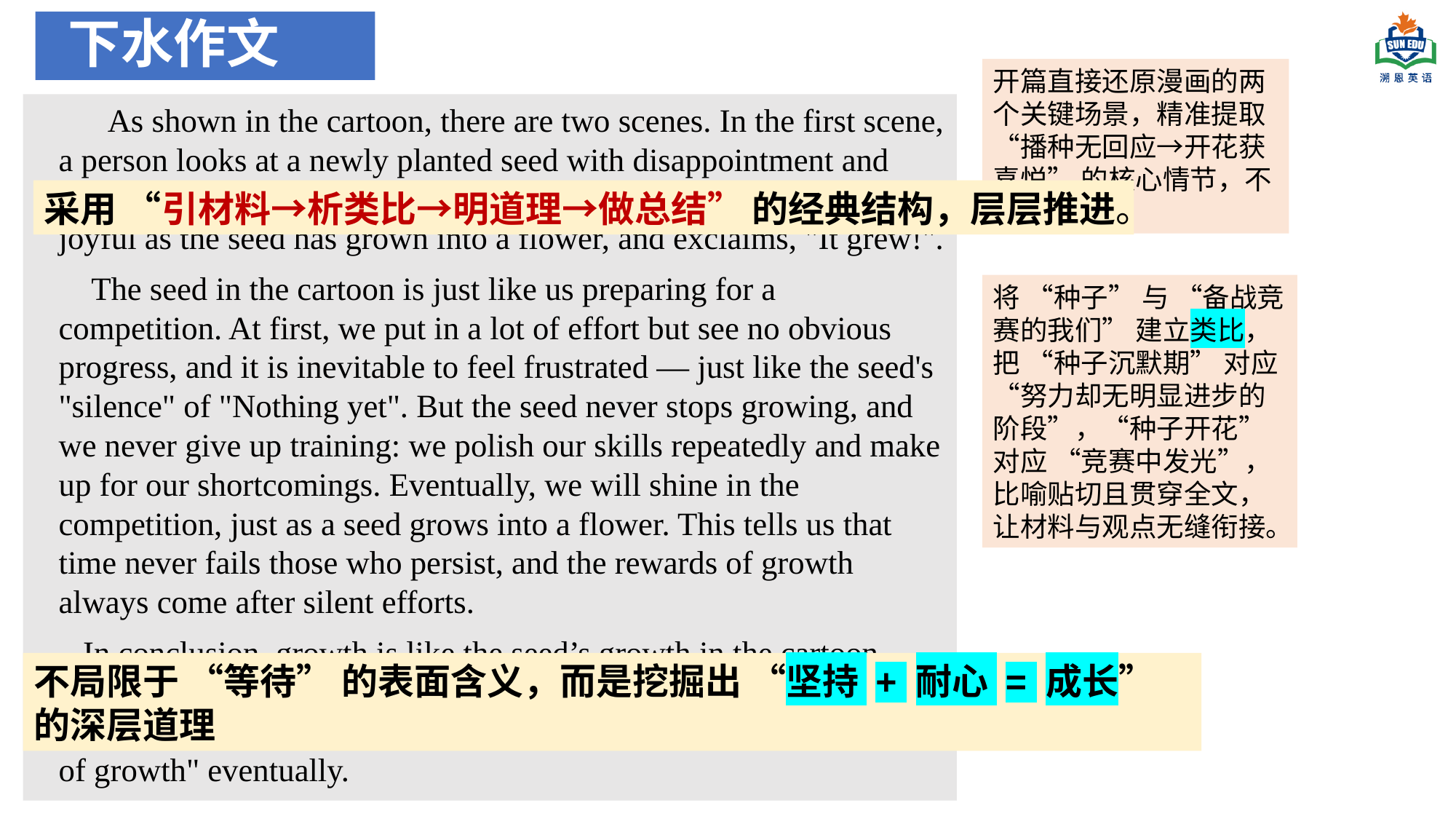

# 下水作文
开篇直接还原漫画的两个关键场景，精准提取 “播种无回应→开花获喜悦” 的核心情节，不偏离素材。
         As shown in the cartoon, there are two scenes. In the first scene, a person looks at a newly planted seed with disappointment and says, "Nothing yet...". In the second scene, the same person is joyful as the seed has grown into a flower, and exclaims, "It grew!".
       The seed in the cartoon is just like us preparing for a competition. At first, we put in a lot of effort but see no obvious progress, and it is inevitable to feel frustrated — just like the seed's "silence" of "Nothing yet". But the seed never stops growing, and we never give up training: we polish our skills repeatedly and make up for our shortcomings. Eventually, we will shine in the competition, just as a seed grows into a flower. This tells us that time never fails those who persist, and the rewards of growth always come after silent efforts.
      In conclusion, growth is like the seed’s growth in the cartoon, requiring time and patience. In our lives, we should be patient and keep working hard, and we will definitely harvest our own "flower of growth" eventually.

采用 “引材料→析类比→明道理→做总结” 的经典结构，层层推进。
将 “种子” 与 “备战竞赛的我们” 建立类比，把 “种子沉默期” 对应 “努力却无明显进步的阶段”，“种子开花” 对应 “竞赛中发光”，比喻贴切且贯穿全文，让材料与观点无缝衔接。
不局限于 “等待” 的表面含义，而是挖掘出 “坚持 + 耐心 = 成长” 的深层道理